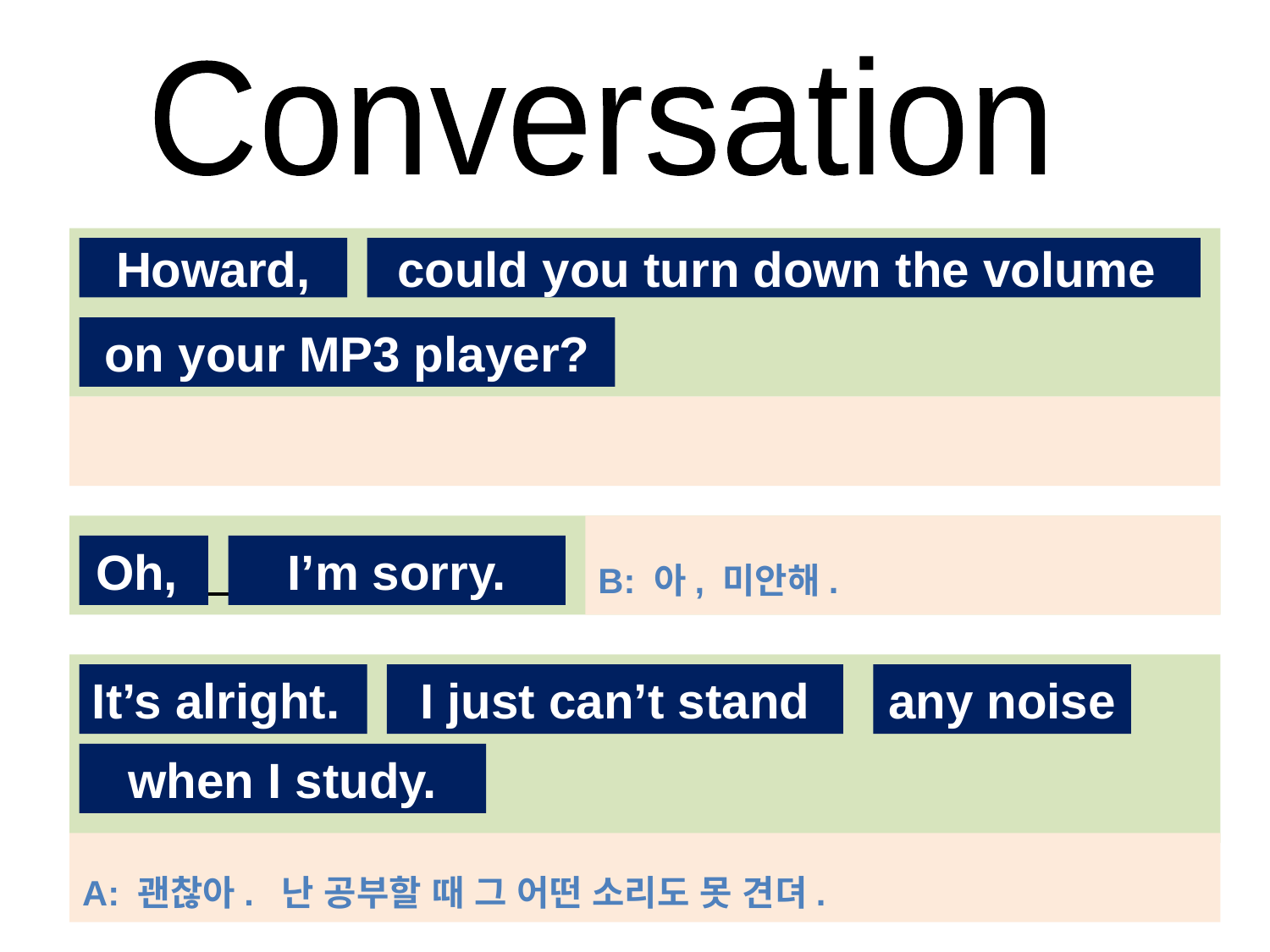

Conversation
#
Howard,
could you turn down the volume
on your MP3 player?

A: Howard, 네 MP3 플레이어 소리 좀 낮춰줄래?

B: 아, 미안해.
Oh,
I’m sorry.

It’s alright.
I just can’t stand
any noise
when I study.
A: 괜찮아.  난 공부할 때 그 어떤 소리도 못 견뎌.